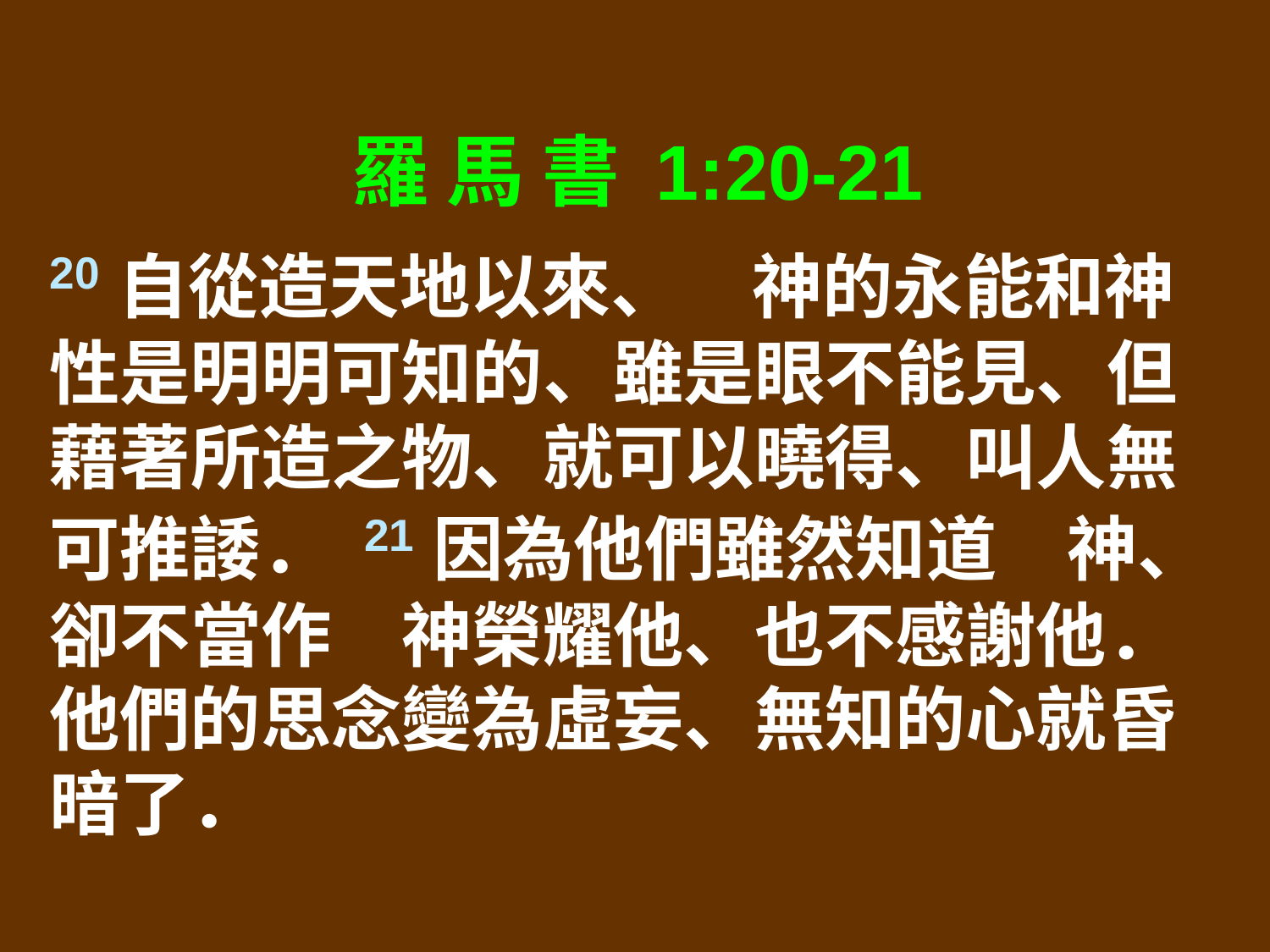

羅 馬 書 1:20-21
20自從造天地以來、　神的永能和神性是明明可知的、雖是眼不能見、但藉著所造之物、就可以曉得、叫人無可推諉． 21因為他們雖然知道　神、卻不當作　神榮耀他、也不感謝他．他們的思念變為虛妄、無知的心就昏暗了．